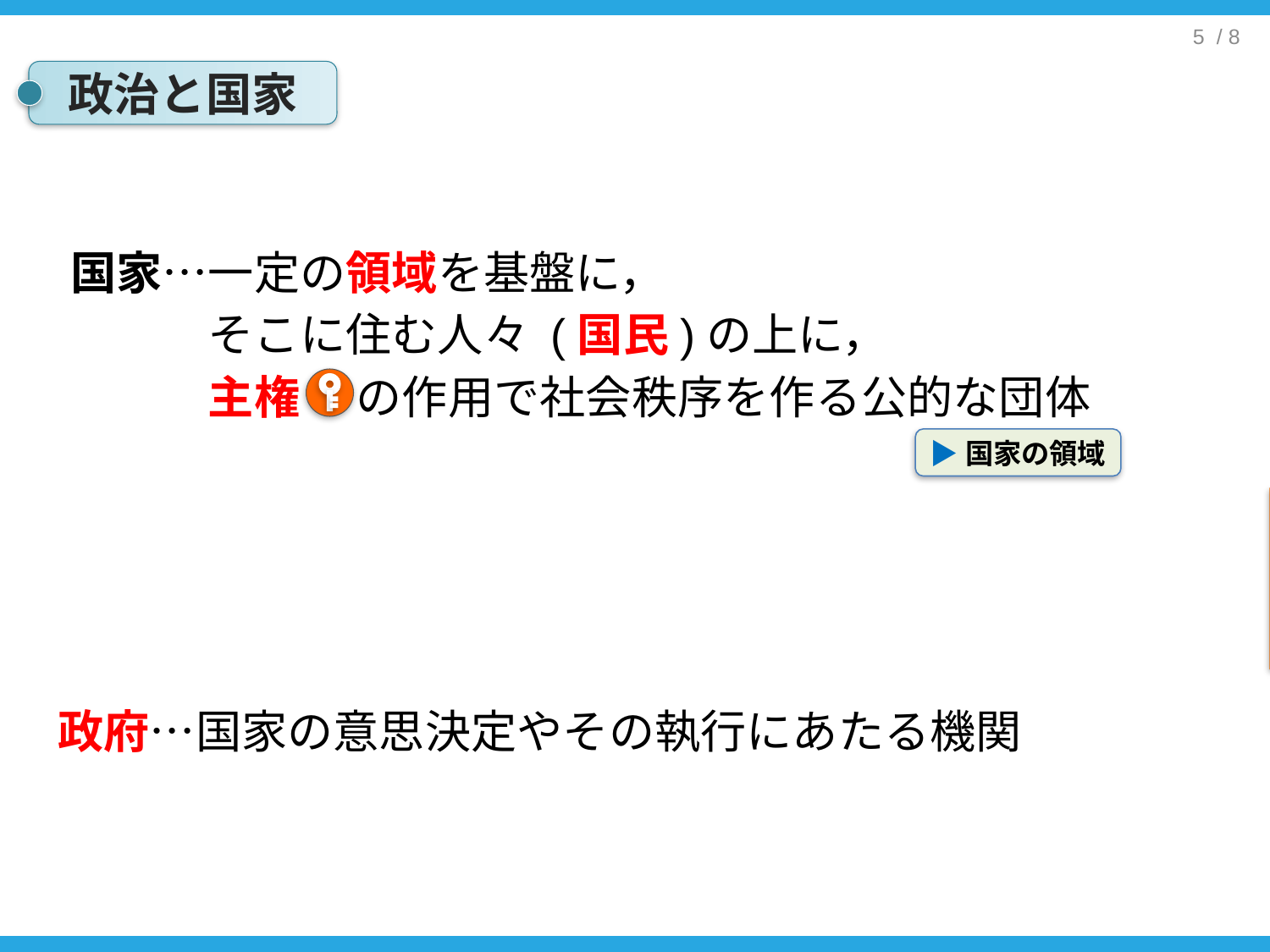

政治と国家

国家…一定の領域を基盤に，
　　　そこに住む人々 (国民)の上に，
　　　主権　 の作用で社会秩序を作る公的な団体

▶国家の領域
主権
…領域内で最高の支配力と正当性をもち，対外的には独立性をもった権力

政府…国家の意思決定やその執行にあたる機関